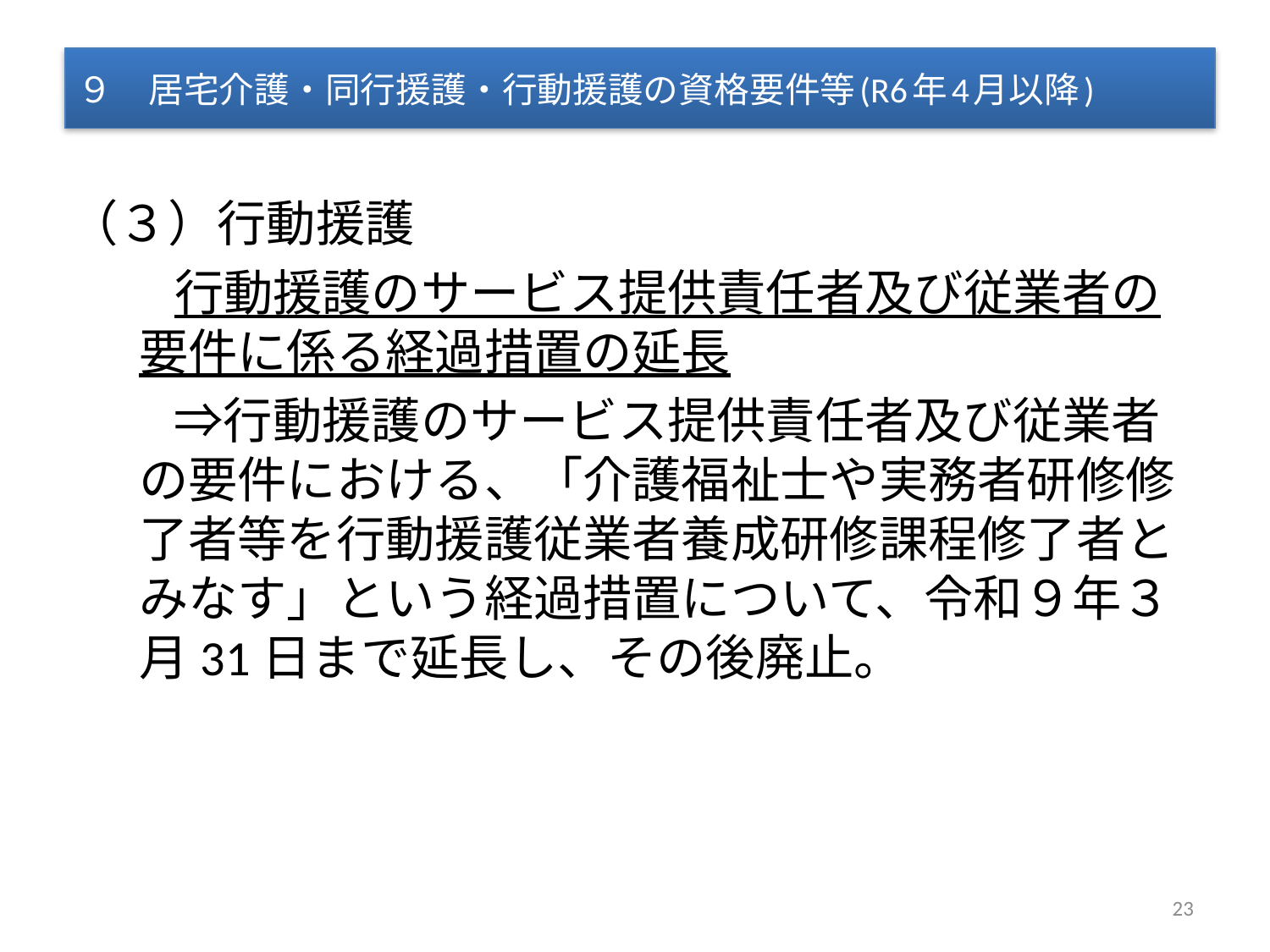

９　居宅介護・同行援護・行動援護の資格要件等(R6年4月以降)
（３）行動援護
　　行動援護のサービス提供責任者及び従業者の要件に係る経過措置の延長
　　⇒行動援護のサービス提供責任者及び従業者の要件における、「介護福祉士や実務者研修修了者等を行動援護従業者養成研修課程修了者とみなす」という経過措置について、令和９年３月31日まで延長し、その後廃止。

23